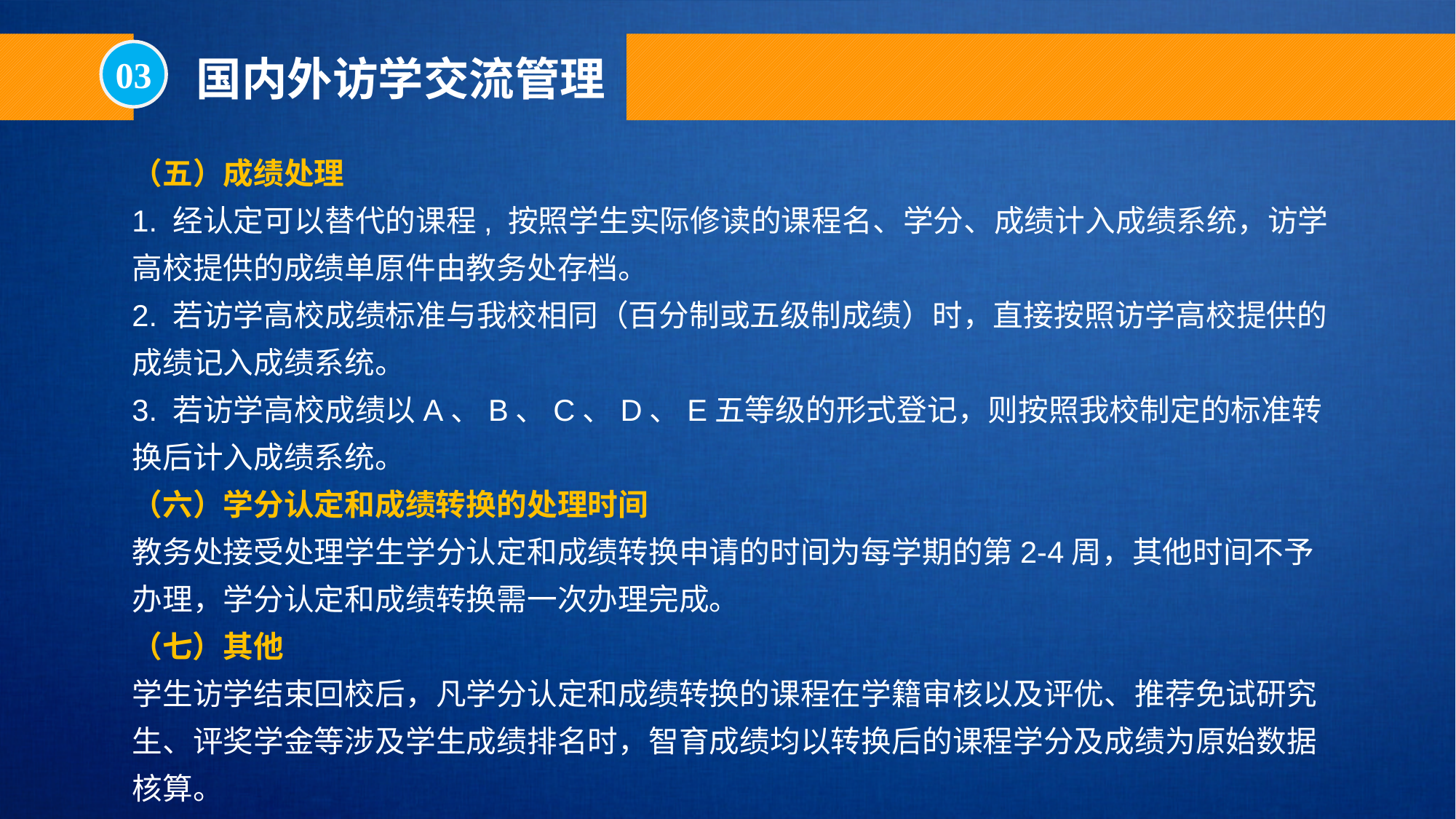

03
国内外访学交流管理
（五）成绩处理
1. 经认定可以替代的课程, 按照学生实际修读的课程名、学分、成绩计入成绩系统，访学高校提供的成绩单原件由教务处存档。
2. 若访学高校成绩标准与我校相同（百分制或五级制成绩）时，直接按照访学高校提供的成绩记入成绩系统。
3. 若访学高校成绩以A、B、C、D、E五等级的形式登记，则按照我校制定的标准转换后计入成绩系统。
（六）学分认定和成绩转换的处理时间
教务处接受处理学生学分认定和成绩转换申请的时间为每学期的第2-4周，其他时间不予办理，学分认定和成绩转换需一次办理完成。
（七）其他
学生访学结束回校后，凡学分认定和成绩转换的课程在学籍审核以及评优、推荐免试研究生、评奖学金等涉及学生成绩排名时，智育成绩均以转换后的课程学分及成绩为原始数据核算。